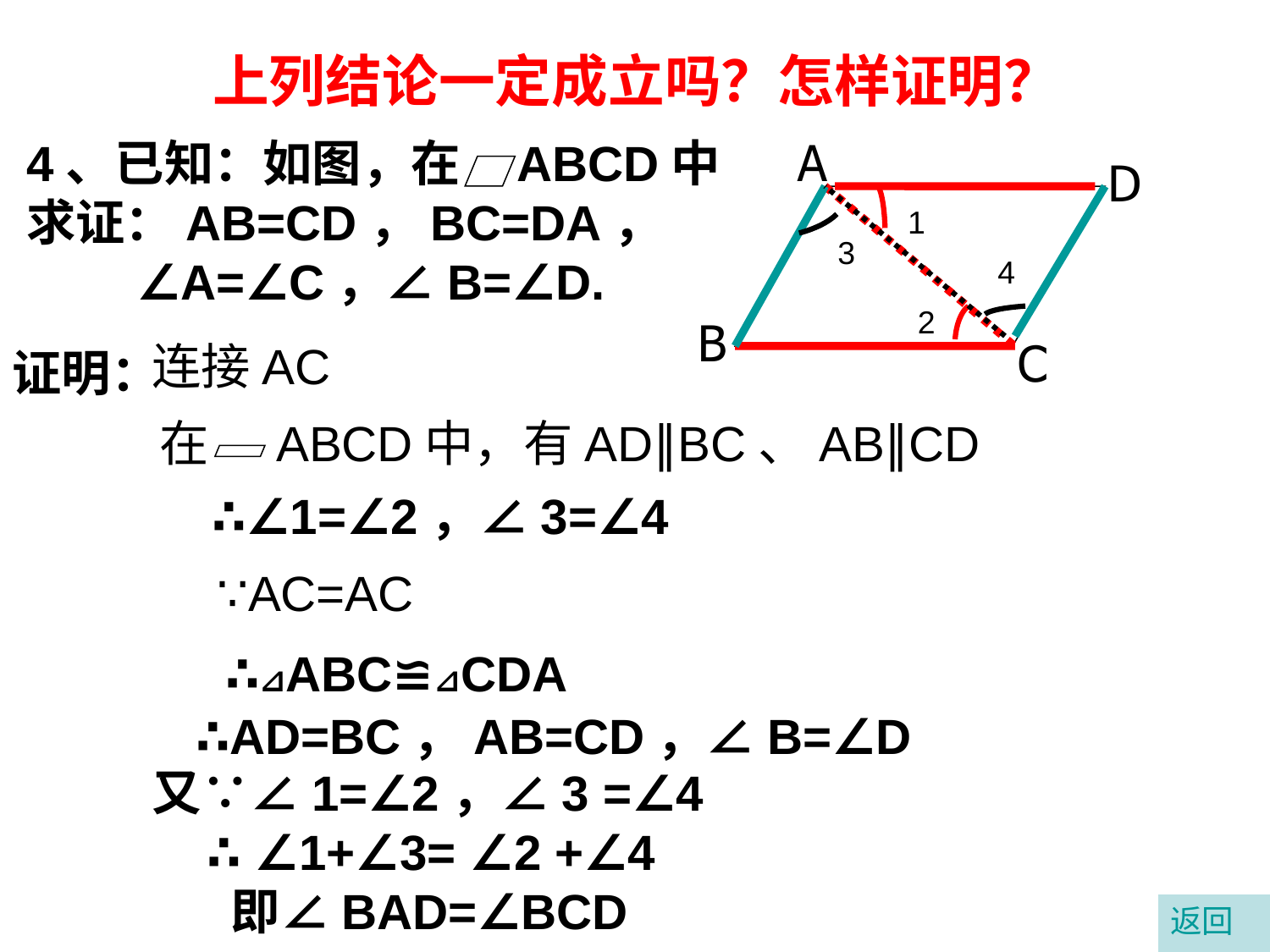

上列结论一定成立吗？怎样证明？
4、已知：如图，在    ABCD中
求证：AB=CD，BC=DA，
        ∠A=∠C，∠B=∠D.

A
D

B
C

1

3
4

2

连接AC
证明：

在     ABCD中，有AD∥BC、AB∥CD

∴∠1=∠2，∠3=∠4

∵AC=AC
∴⊿ABC≌⊿CDA
∴AD=BC，AB=CD，∠B=∠D

又∵∠1=∠2，∠3 =∠4
    ∴ ∠1+∠3= ∠2 +∠4
      即∠BAD=∠BCD

6
返回